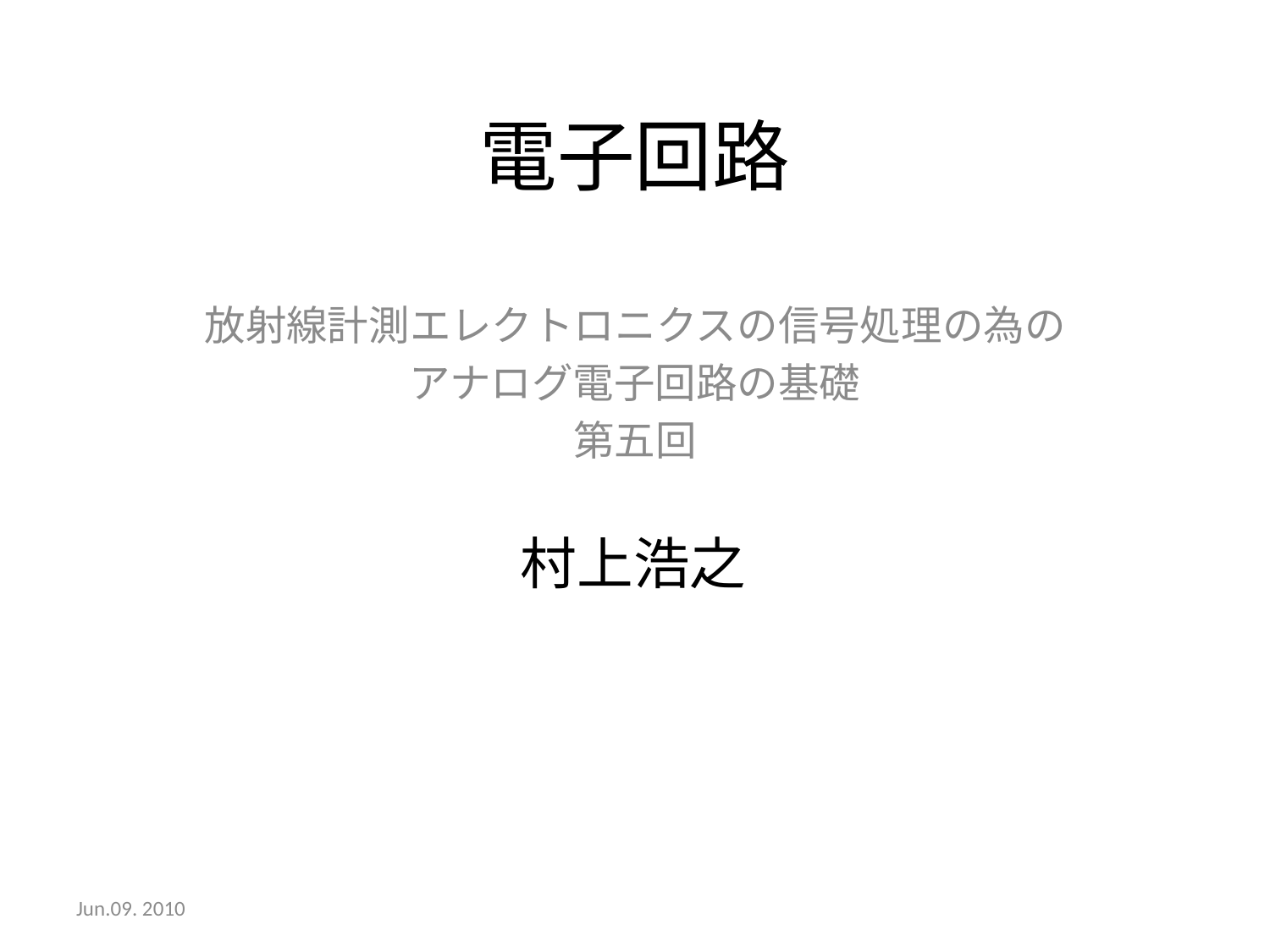

# 電子回路
放射線計測エレクトロニクスの信号処理の為の
アナログ電子回路の基礎
第五回
村上浩之
Jun.09. 2010